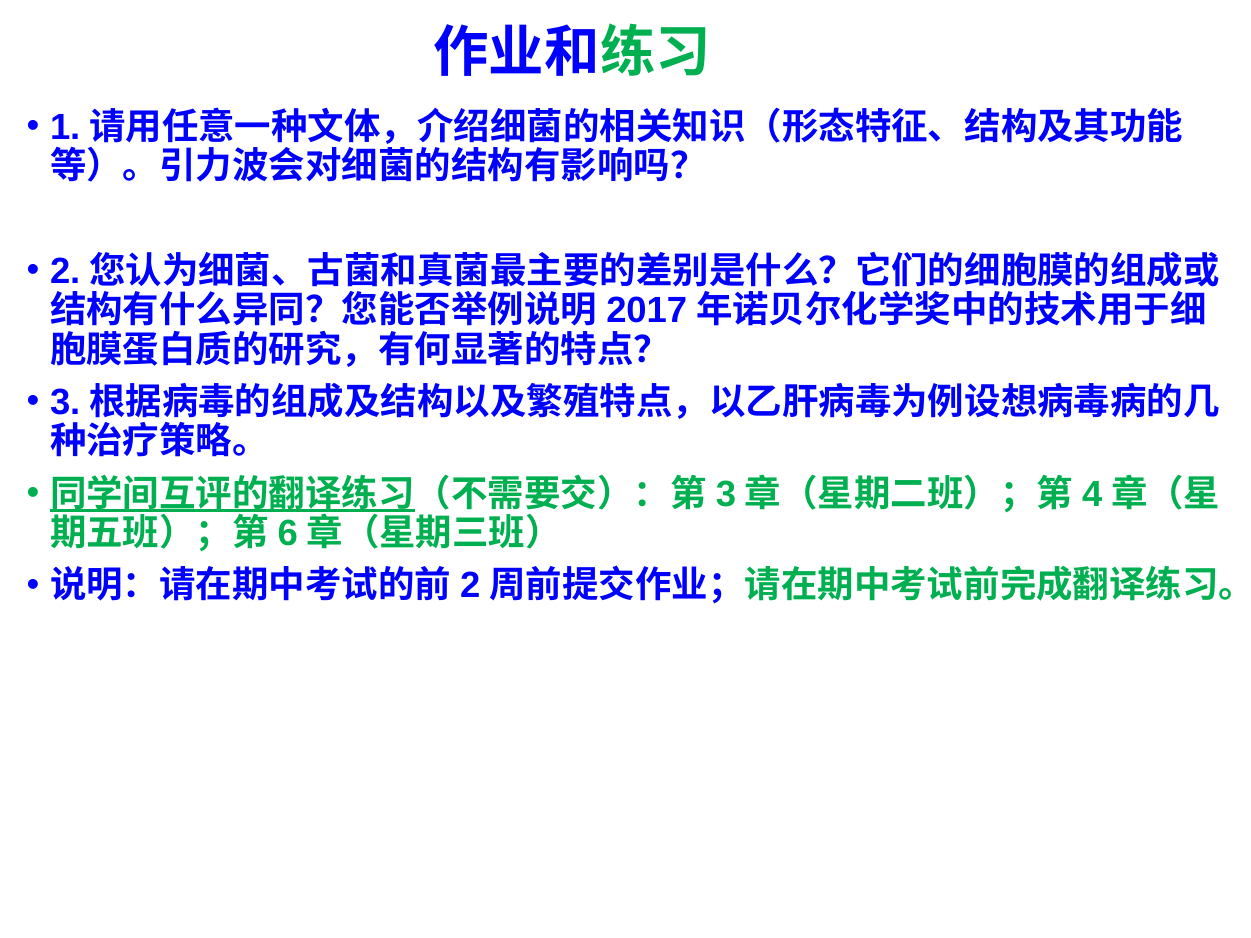

作业和练习
1.请用任意一种文体，介绍细菌的相关知识（形态特征、结构及其功能等）。引力波会对细菌的结构有影响吗？

2.您认为细菌、古菌和真菌最主要的差别是什么？它们的细胞膜的组成或结构有什么异同？您能否举例说明2017年诺贝尔化学奖中的技术用于细胞膜蛋白质的研究，有何显著的特点？
3.根据病毒的组成及结构以及繁殖特点，以乙肝病毒为例设想病毒病的几种治疗策略。
同学间互评的翻译练习（不需要交）：第3章（星期二班）；第4章（星期五班）；第6章（星期三班）
说明：请在期中考试的前2周前提交作业；请在期中考试前完成翻译练习。